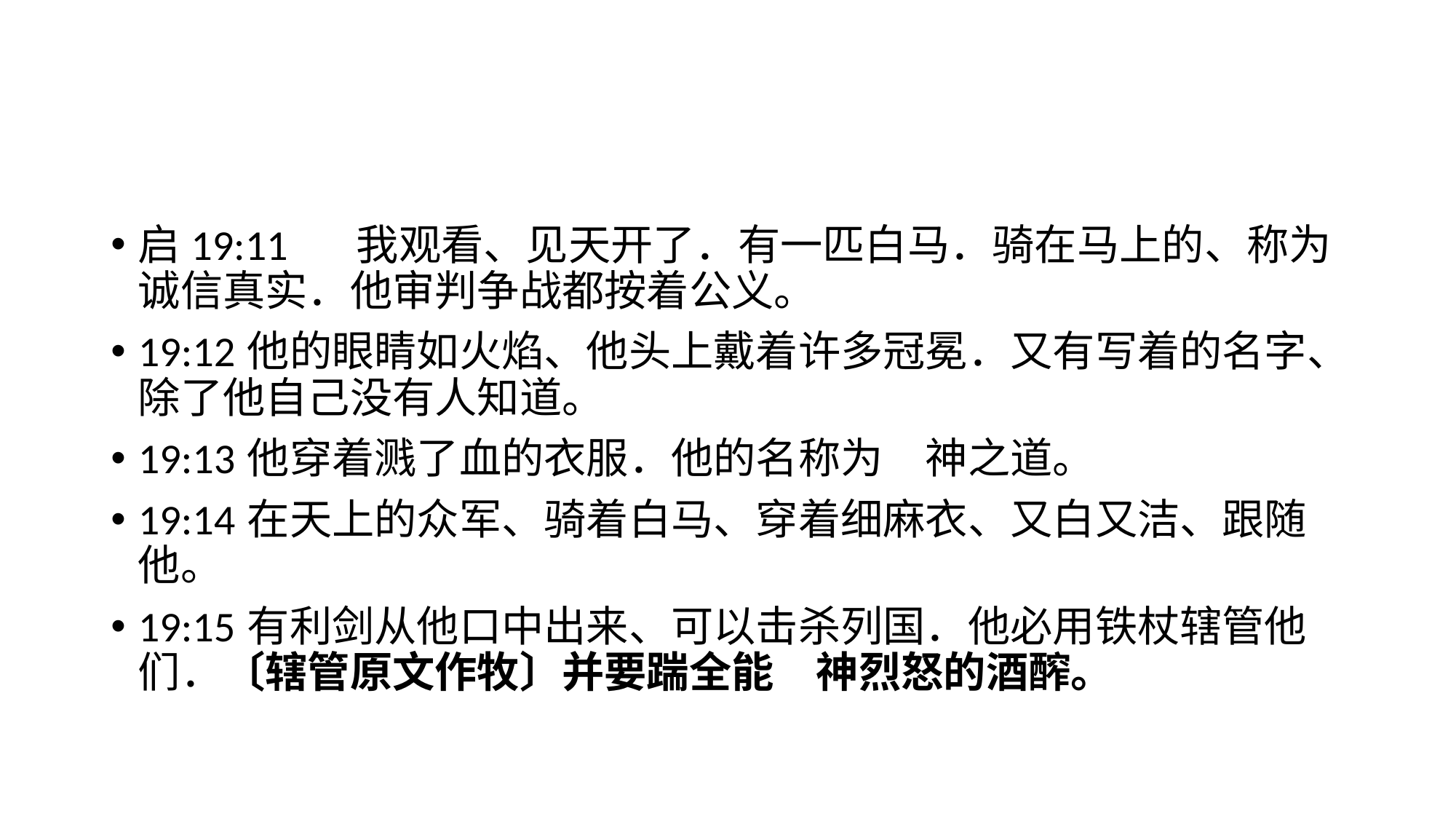

#
启19:11	我观看、见天开了．有一匹白马．骑在马上的、称为诚信真实．他审判争战都按着公义。
19:12	他的眼睛如火焰、他头上戴着许多冠冕．又有写着的名字、除了他自己没有人知道。
19:13	他穿着溅了血的衣服．他的名称为　神之道。
19:14	在天上的众军、骑着白马、穿着细麻衣、又白又洁、跟随他。
19:15	有利剑从他口中出来、可以击杀列国．他必用铁杖辖管他们．〔辖管原文作牧〕并要踹全能　神烈怒的酒醡。